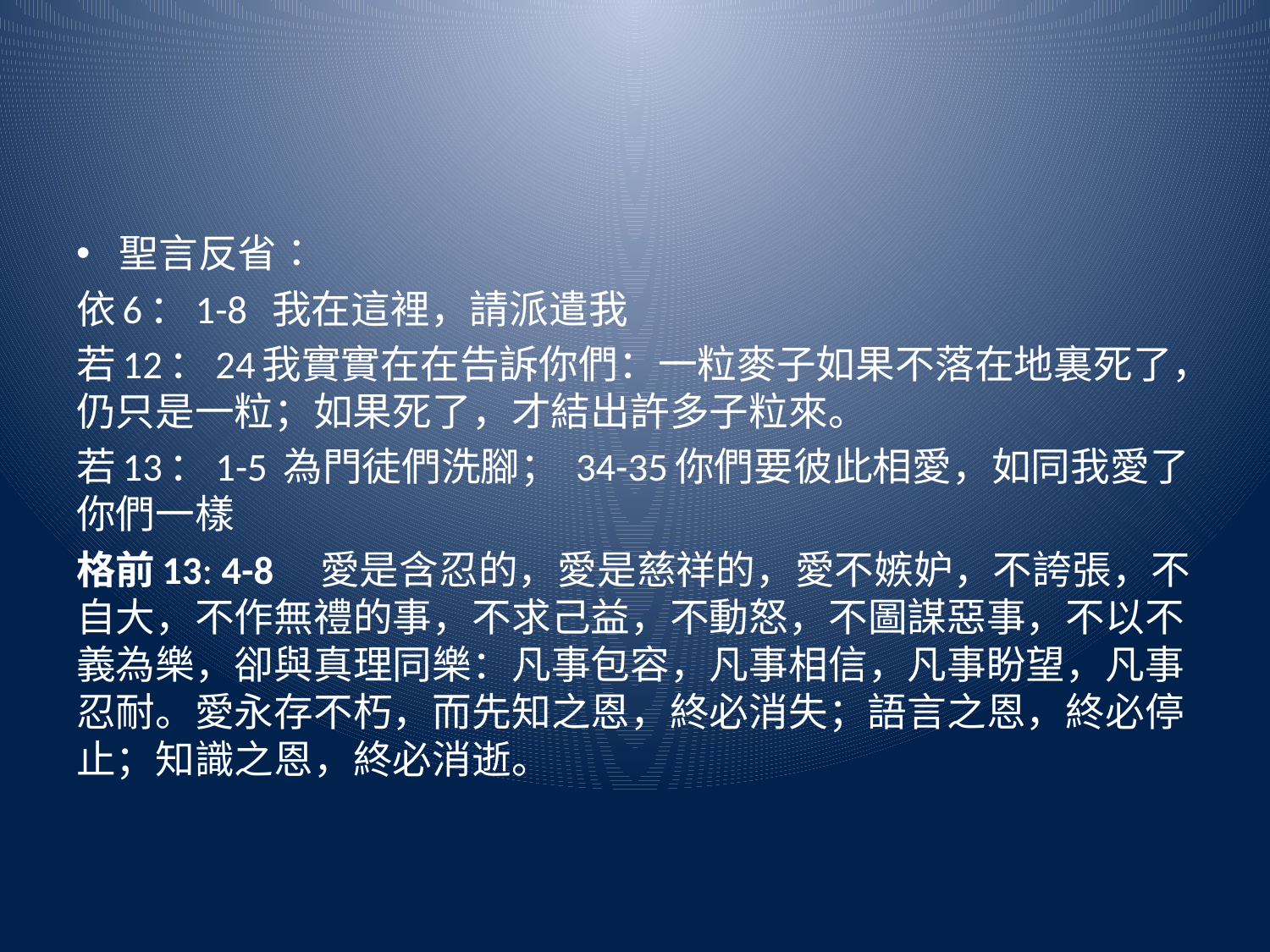

#
聖言反省：
依6：1-8  我在這裡，請派遣我
若12：24我實實在在告訴你們：一粒麥子如果不落在地裏死了，仍只是一粒；如果死了，才結出許多子粒來。
若13：1-5 為門徒們洗腳； 34-35你們要彼此相愛，如同我愛了你們一樣
格前13: 4-8　愛是含忍的，愛是慈祥的，愛不嫉妒，不誇張，不自大，不作無禮的事，不求己益，不動怒，不圖謀惡事，不以不義為樂，卻與真理同樂：凡事包容，凡事相信，凡事盼望，凡事忍耐。愛永存不朽，而先知之恩，終必消失；語言之恩，終必停止；知識之恩，終必消逝。